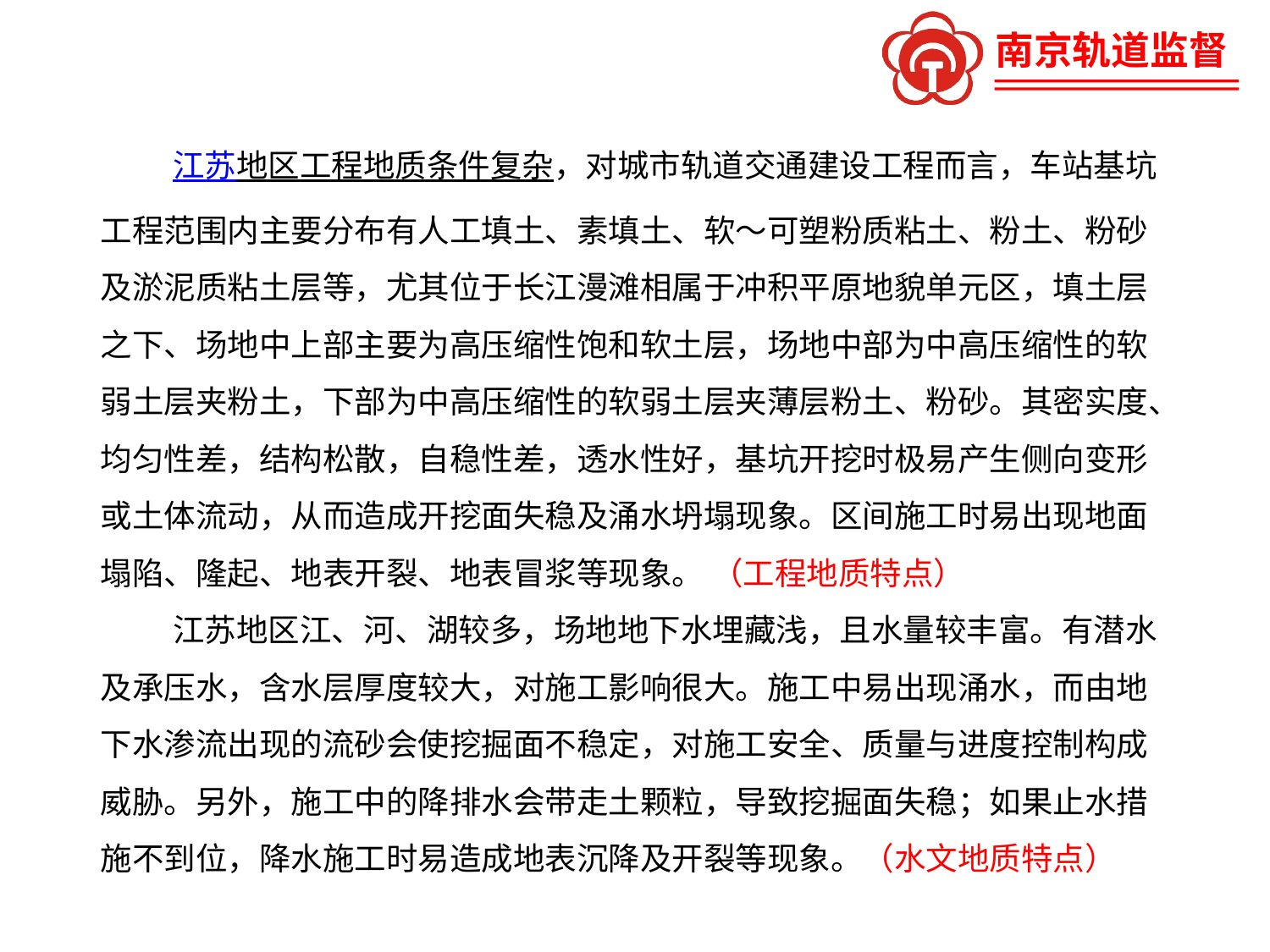

江苏地区工程地质条件复杂，对城市轨道交通建设工程而言，车站基坑工程范围内主要分布有人工填土、素填土、软～可塑粉质粘土、粉土、粉砂及淤泥质粘土层等，尤其位于长江漫滩相属于冲积平原地貌单元区，填土层之下、场地中上部主要为高压缩性饱和软土层，场地中部为中高压缩性的软弱土层夹粉土，下部为中高压缩性的软弱土层夹薄层粉土、粉砂。其密实度、均匀性差，结构松散，自稳性差，透水性好，基坑开挖时极易产生侧向变形或土体流动，从而造成开挖面失稳及涌水坍塌现象。区间施工时易出现地面塌陷、隆起、地表开裂、地表冒浆等现象。 （工程地质特点）
         江苏地区江、河、湖较多，场地地下水埋藏浅，且水量较丰富。有潜水及承压水，含水层厚度较大，对施工影响很大。施工中易出现涌水，而由地下水渗流出现的流砂会使挖掘面不稳定，对施工安全、质量与进度控制构成威胁。另外，施工中的降排水会带走土颗粒，导致挖掘面失稳；如果止水措施不到位，降水施工时易造成地表沉降及开裂等现象。（水文地质特点）